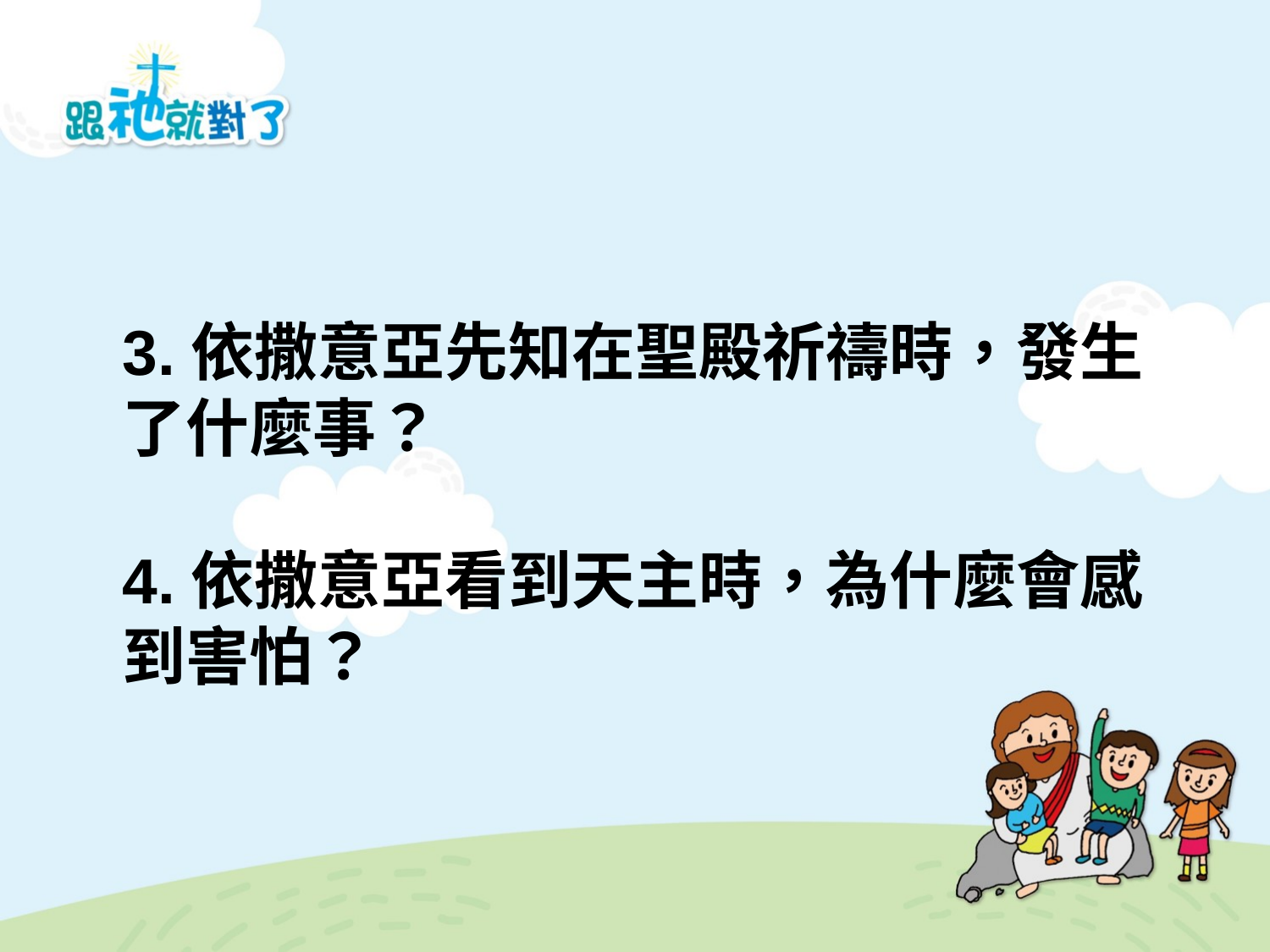

3.依撒意亞先知在聖殿祈禱時，發生了什麼事？

4.依撒意亞看到天主時，為什麼會感到害怕？